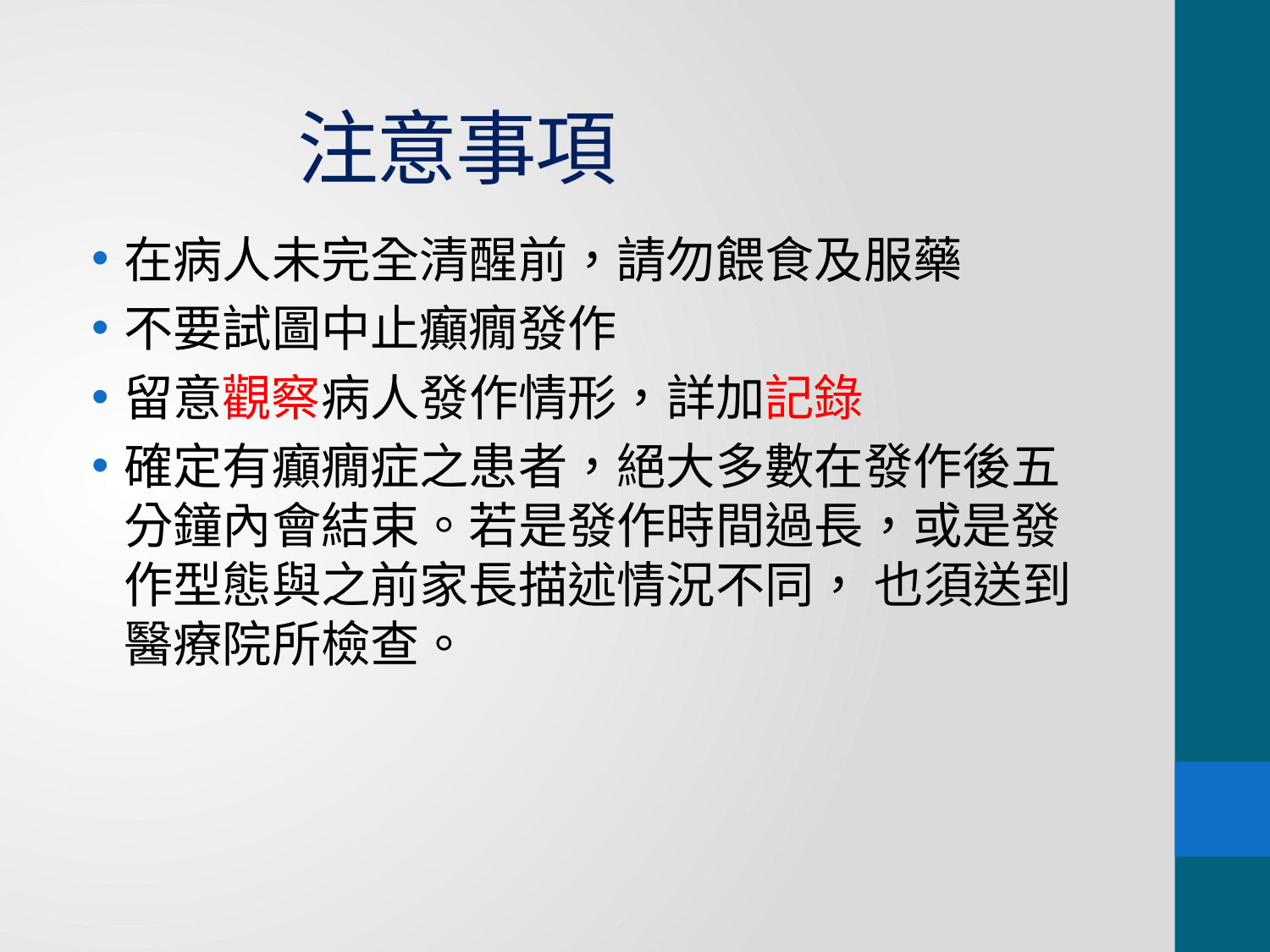

# 注意事項
在病人未完全清醒前，請勿餵食及服藥
不要試圖中止癲癇發作
留意觀察病人發作情形，詳加記錄
確定有癲癇症之患者，絕大多數在發作後五分鐘內會結束。若是發作時間過長，或是發作型態與之前家長描述情況不同， 也須送到醫療院所檢查。